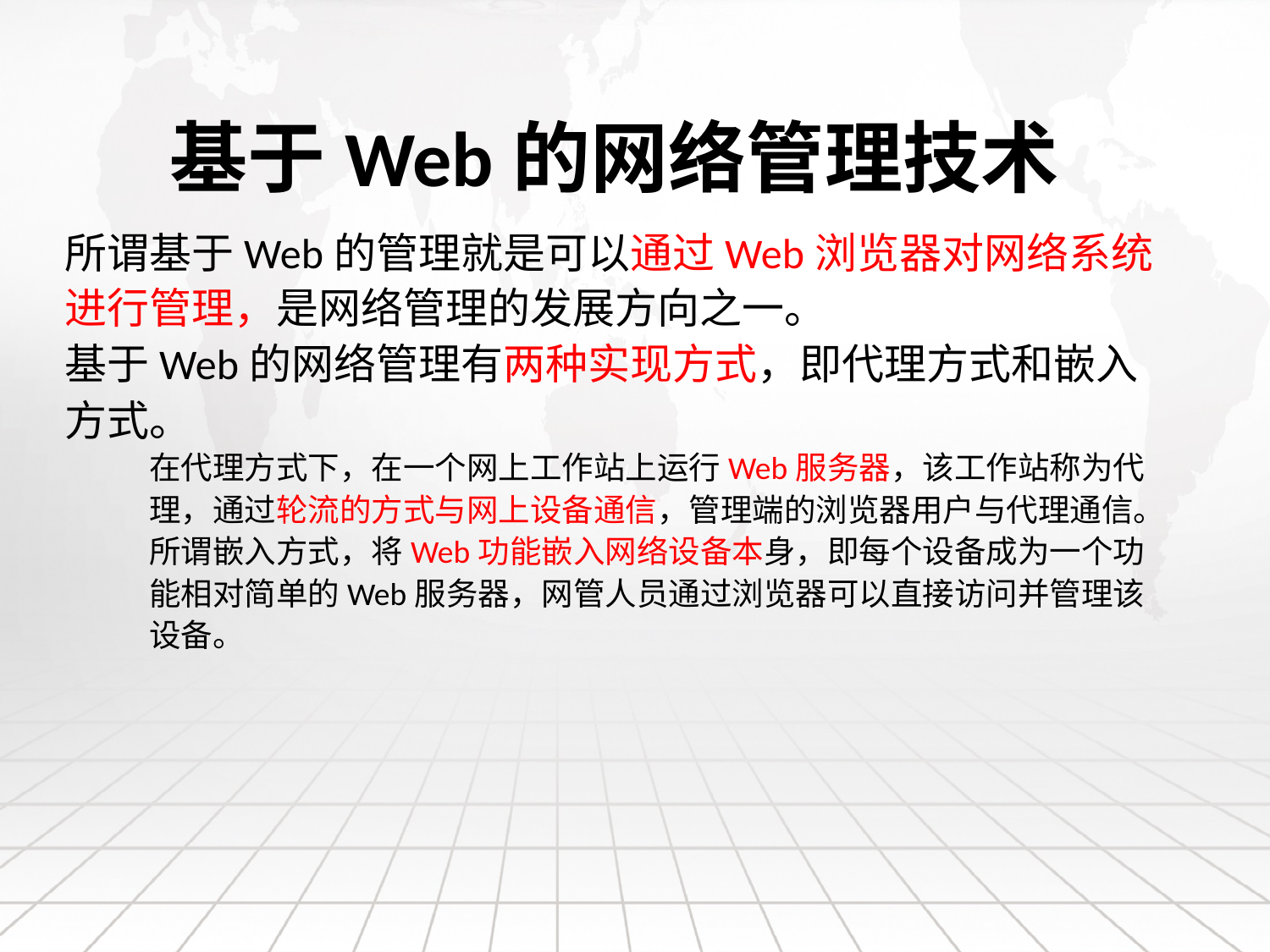

# 基于Web的网络管理技术
所谓基于Web的管理就是可以通过Web浏览器对网络系统进行管理，是网络管理的发展方向之一。
基于Web的网络管理有两种实现方式，即代理方式和嵌入方式。
在代理方式下，在一个网上工作站上运行Web服务器，该工作站称为代理，通过轮流的方式与网上设备通信，管理端的浏览器用户与代理通信。
所谓嵌入方式，将Web功能嵌入网络设备本身，即每个设备成为一个功能相对简单的Web服务器，网管人员通过浏览器可以直接访问并管理该设备。